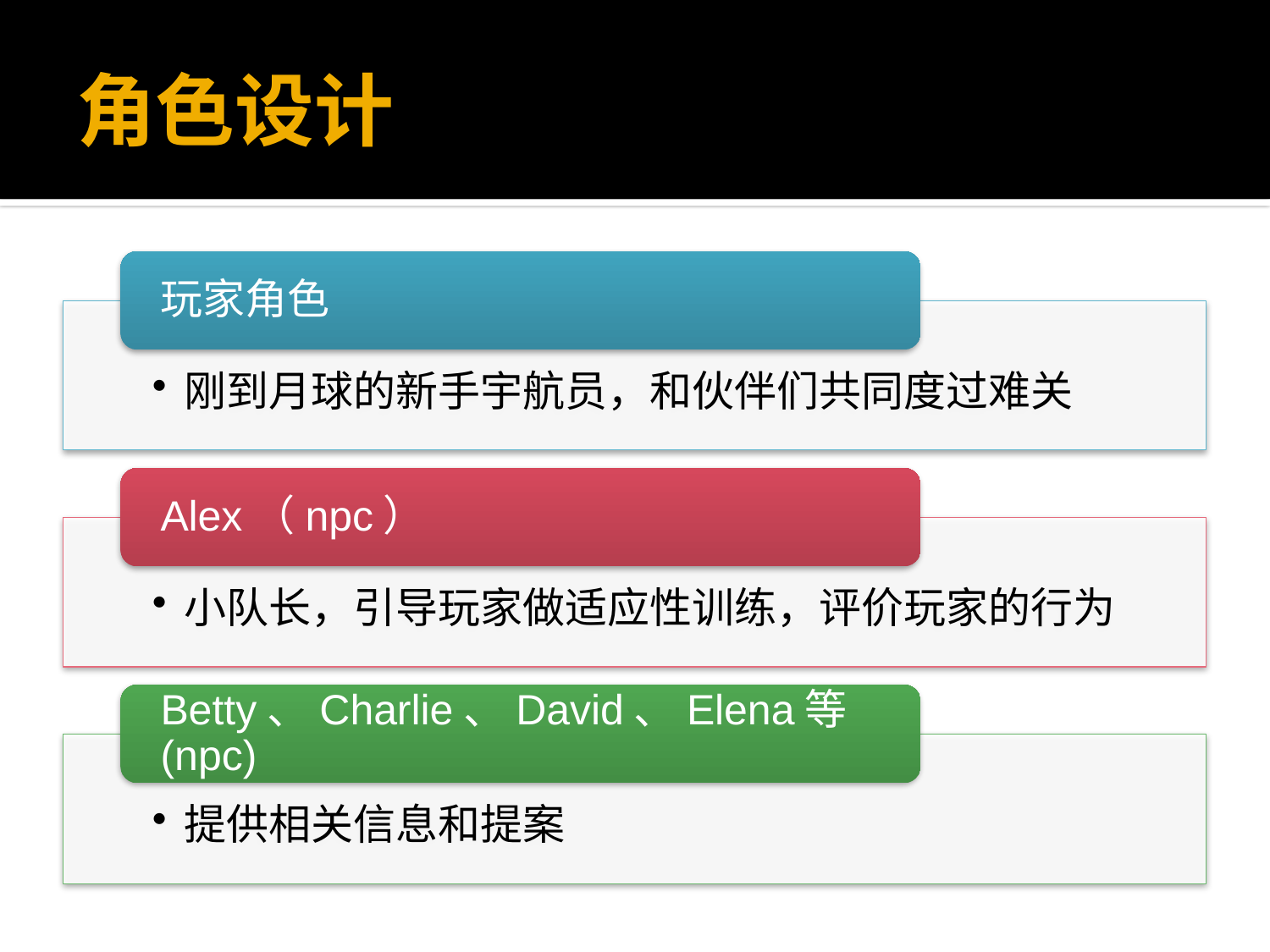

# 角色设计
刚到月球的新手宇航员，和伙伴们共同度过难关
玩家角色
小队长，引导玩家做适应性训练，评价玩家的行为
Alex（npc）
提供相关信息和提案
Betty、Charlie、David、Elena等(npc)